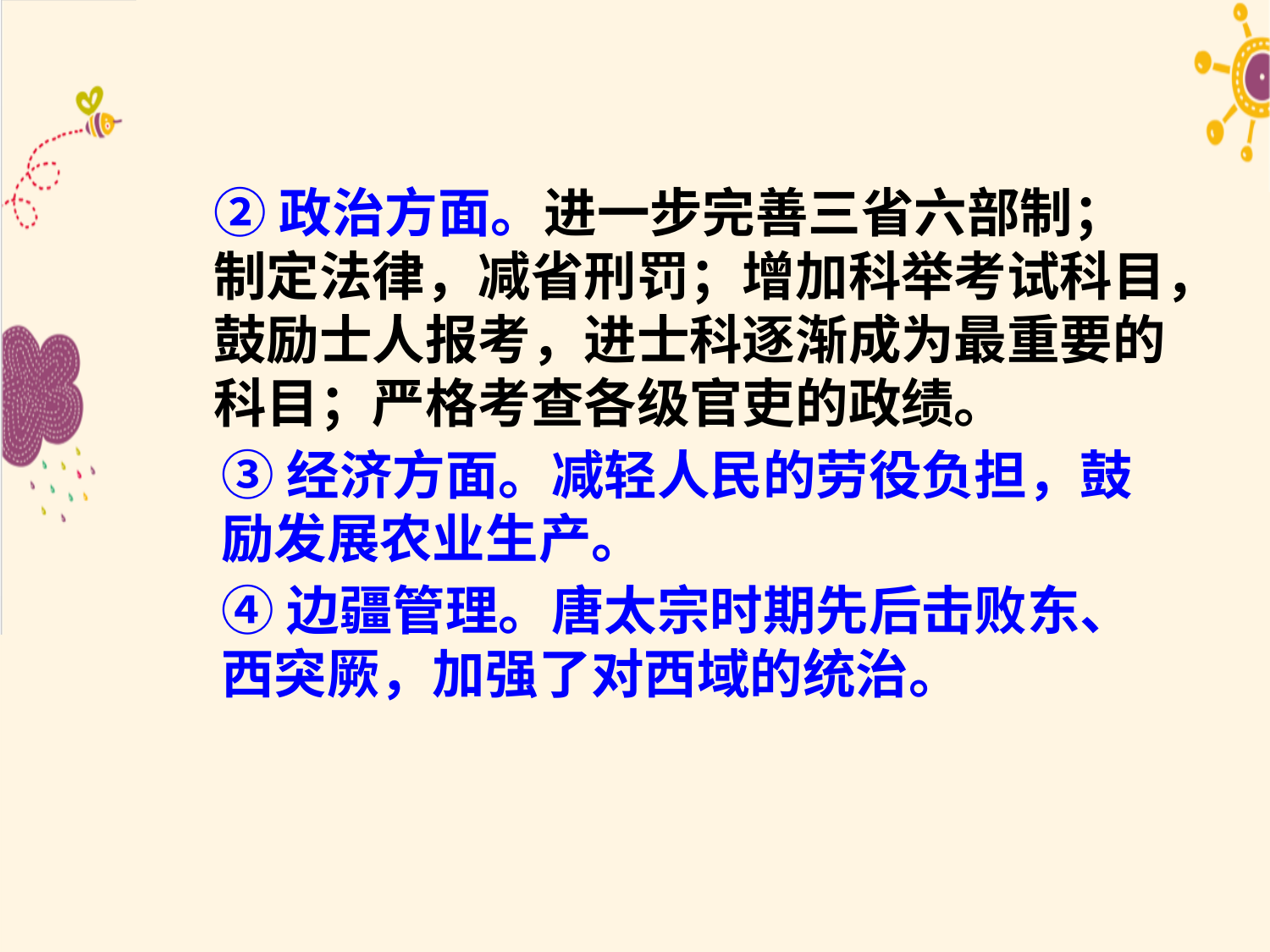

②政治方面。进一步完善三省六部制；制定法律，减省刑罚；增加科举考试科目，鼓励士人报考，进士科逐渐成为最重要的科目；严格考查各级官吏的政绩。
③经济方面。减轻人民的劳役负担，鼓励发展农业生产。
④边疆管理。唐太宗时期先后击败东、 西突厥，加强了对西域的统治。